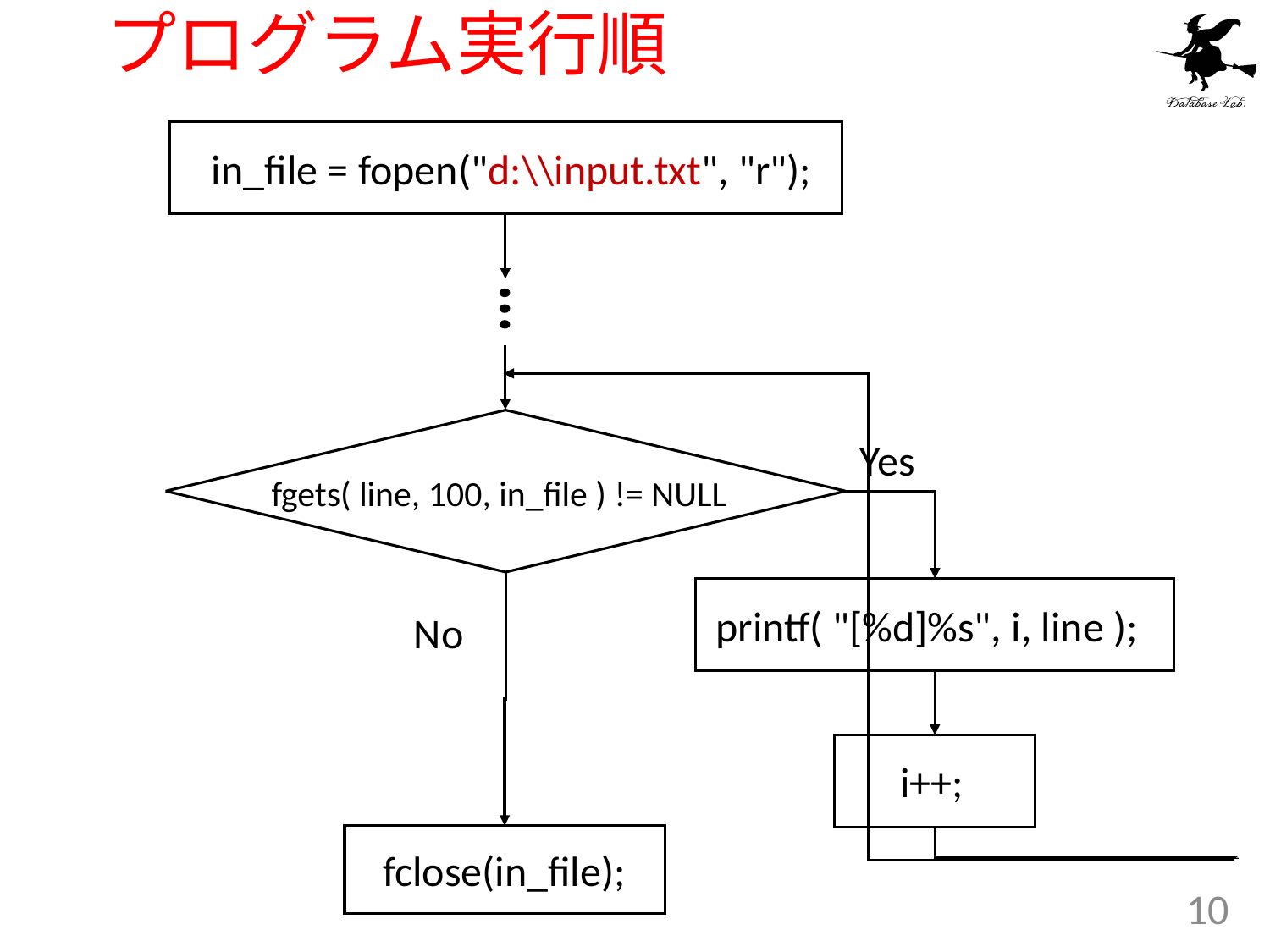

# プログラム実行順

in_file = fopen("d:\\input.txt", "r");

Yes
fgets( line, 100, in_file ) != NULL

printf( "[%d]%s", i, line );
No

i++;

fclose(in_file);
10